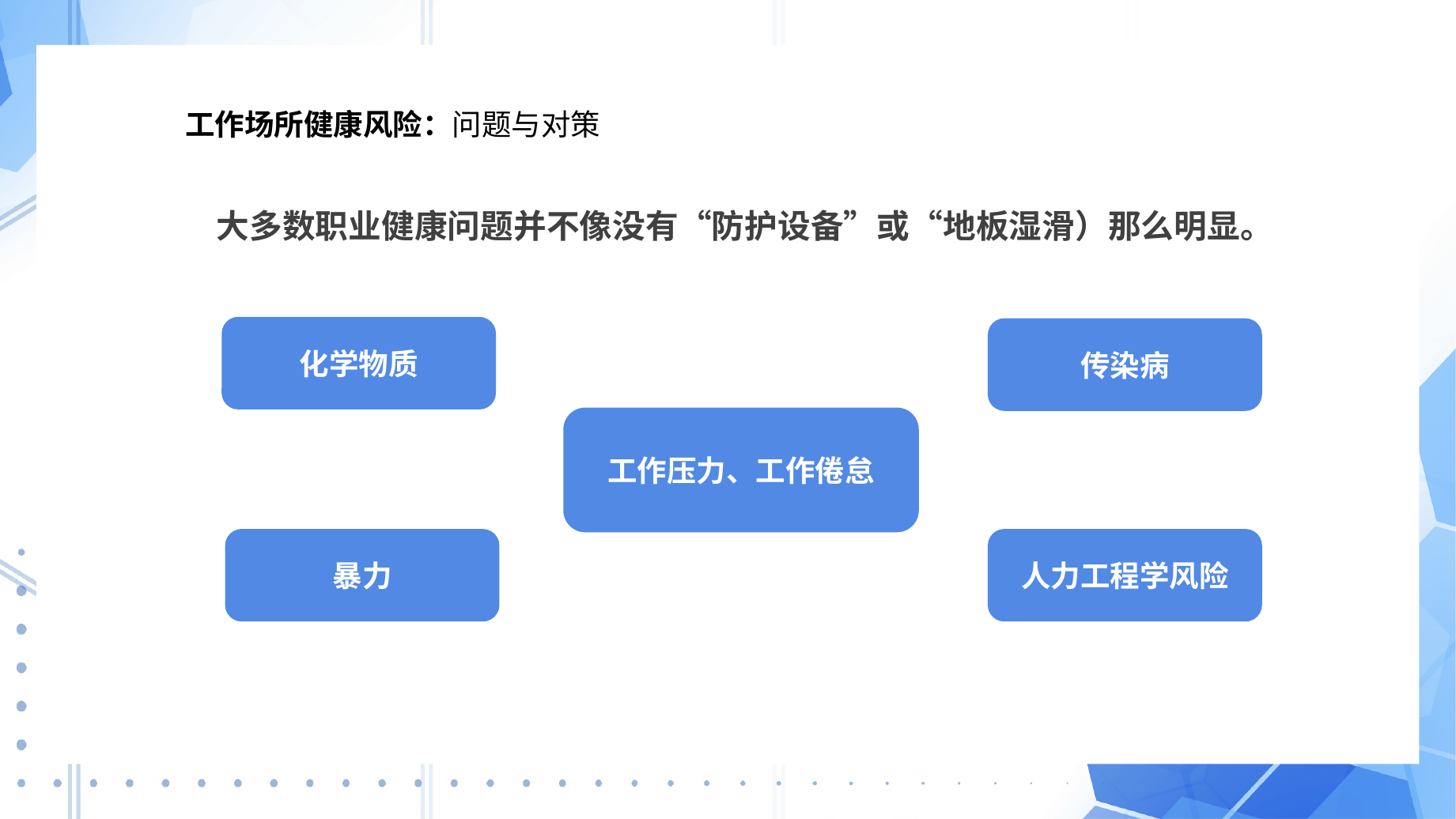

4
工作场所健康风险：问题与对策
大多数职业健康问题并不像没有“防护设备”或“地板湿滑）那么明显。
化学物质
传染病
工作压力、工作倦怠
暴力
人力工程学风险